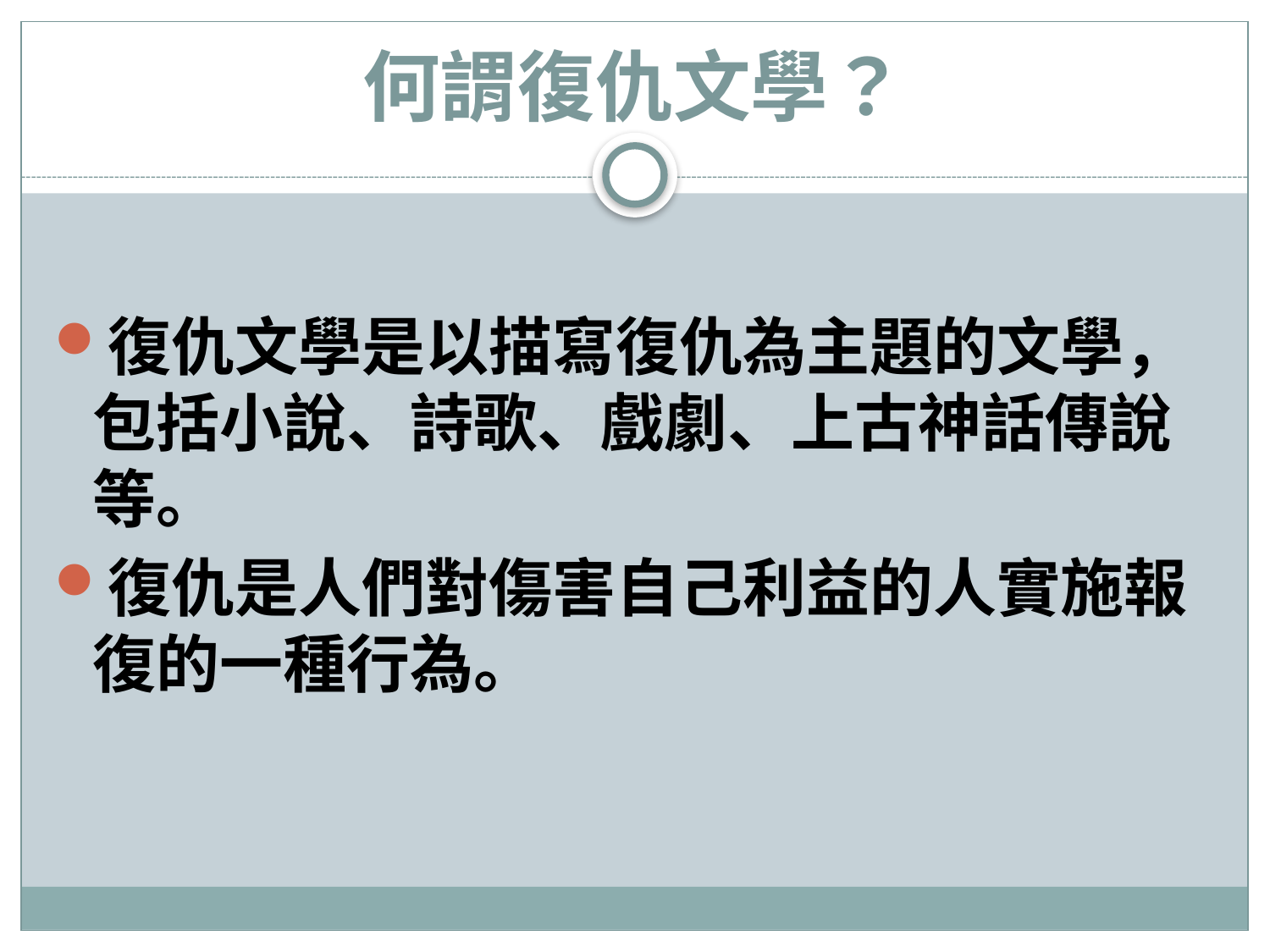

# 何謂復仇文學？

復仇文學是以描寫復仇為主題的文學，包括小說、詩歌、戲劇、上古神話傳說等。
復仇是人們對傷害自己利益的人實施報復的一種行為。